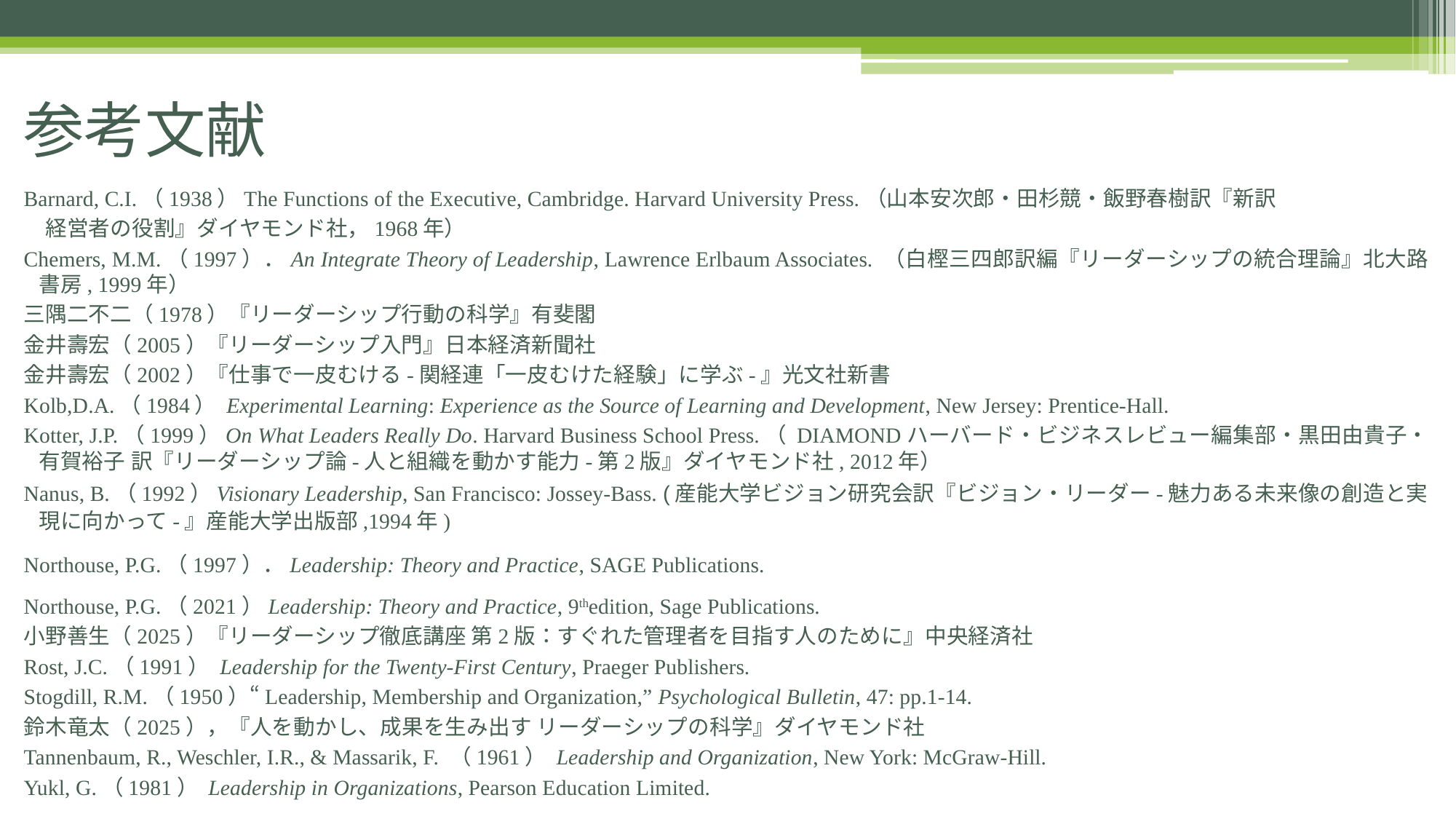

# 参考文献
Barnard, C.I.（1938）The Functions of the Executive, Cambridge. Harvard University Press.（山本安次郎・田杉競・飯野春樹訳『新訳
　経営者の役割』ダイヤモンド社，1968年）
Chemers, M.M.（1997）．An Integrate Theory of Leadership, Lawrence Erlbaum Associates. （白樫三四郎訳編『リーダーシップの統合理論』北大路書房, 1999年）
三隅二不二（1978）『リーダーシップ行動の科学』有斐閣
金井壽宏（2005）『リーダーシップ入門』日本経済新聞社
金井壽宏（2002）『仕事で一皮むける-関経連「一皮むけた経験」に学ぶ-』光文社新書
Kolb,D.A.（1984） Experimental Learning: Experience as the Source of Learning and Development, New Jersey: Prentice-Hall.
Kotter, J.P.（1999）On What Leaders Really Do. Harvard Business School Press.（ DIAMONDハーバード・ビジネスレビュー編集部・黒田由貴子・有賀裕子 訳『リーダーシップ論-人と組織を動かす能力-第2版』ダイヤモンド社, 2012年）
Nanus, B.（1992）Visionary Leadership, San Francisco: Jossey-Bass. (産能大学ビジョン研究会訳『ビジョン・リーダー-魅力ある未来像の創造と実現に向かって-』産能大学出版部,1994年)
Northouse, P.G.（1997）．Leadership: Theory and Practice, SAGE Publications.
Northouse, P.G.（2021）Leadership: Theory and Practice, 9thedition, Sage Publications.
小野善生（2025）『リーダーシップ徹底講座 第2版：すぐれた管理者を目指す人のために』中央経済社
Rost, J.C.（1991） Leadership for the Twenty-First Century, Praeger Publishers.
Stogdill, R.M.（1950）“Leadership, Membership and Organization,” Psychological Bulletin, 47: pp.1-14.
鈴木竜太（2025），『人を動かし、成果を生み出す リーダーシップの科学』ダイヤモンド社
Tannenbaum, R., Weschler, I.R., & Massarik, F. （1961） Leadership and Organization, New York: McGraw-Hill.
Yukl, G.（1981） Leadership in Organizations, Pearson Education Limited.